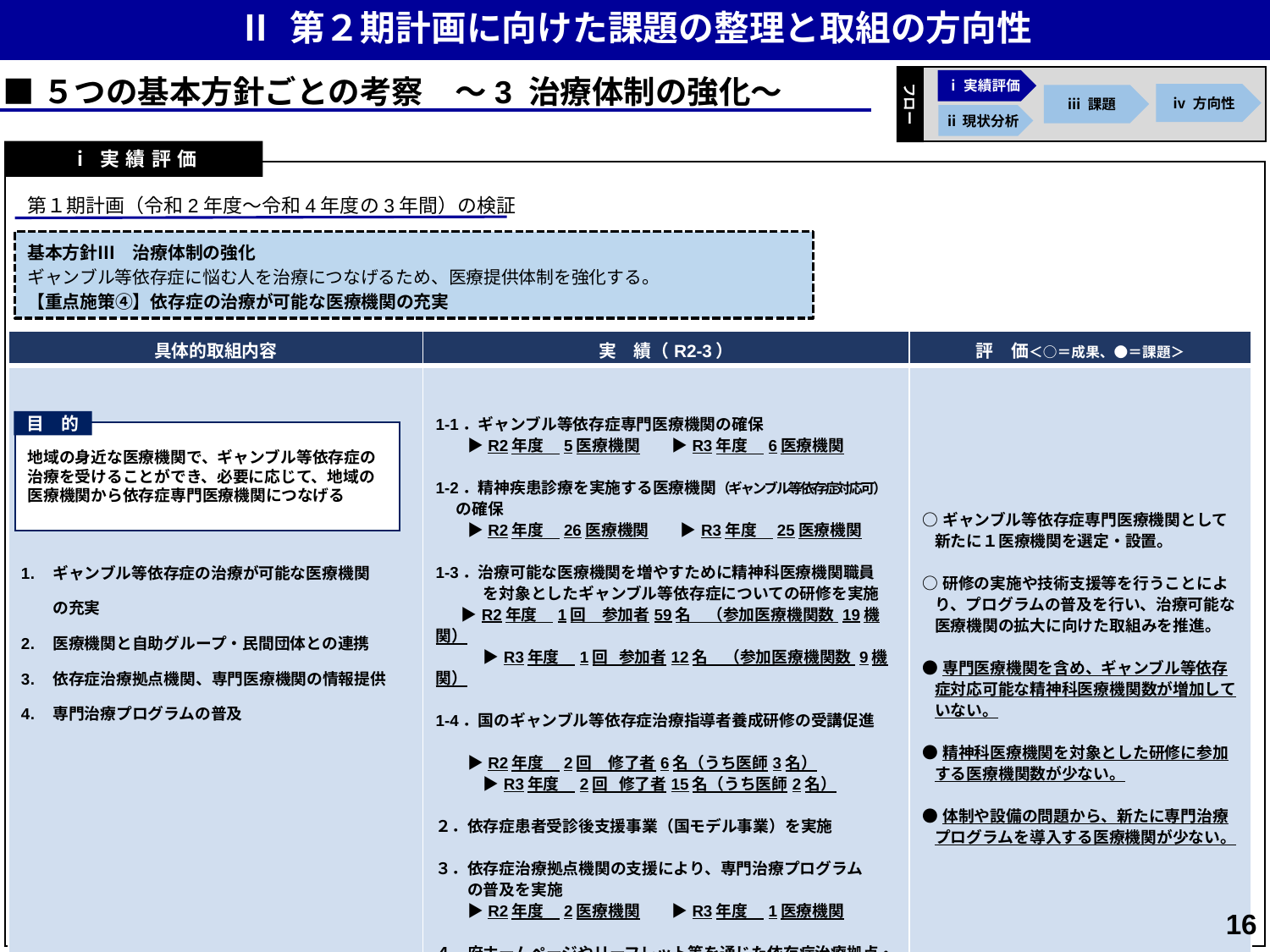

Ⅱ 第２期計画に向けた課題の整理と取組の方向性
フロー

ⅰ実績評価
ⅳ 方向性
ⅲ 課題
ⅱ現状分析
■５つの基本方針ごとの考察　～3 治療体制の強化～
ⅰ実績評価

第１期計画（令和2年度～令和4年度の3年間）の検証

基本方針Ⅲ　治療体制の強化
ギャンブル等依存症に悩む人を治療につなげるため、医療提供体制を強化する。
【重点施策④】依存症の治療が可能な医療機関の充実
| 具体的取組内容 | 実　績（R2-3） | 評　価＜○＝成果、●＝課題＞ |
| --- | --- | --- |
| ギャンブル等依存症の治療が可能な医療機関 の充実 医療機関と自助グループ・民間団体との連携 依存症治療拠点機関、専門医療機関の情報提供 専門治療プログラムの普及 | 1-1．ギャンブル等依存症専門医療機関の確保 　　▶R2年度　5医療機関　　▶R3年度　6医療機関 1-2．精神疾患診療を実施する医療機関（ギャンブル等依存症対応可） の確保 　　▶R2年度　26医療機関　　▶R3年度　25医療機関 1-3．治療可能な医療機関を増やすために精神科医療機関職員 　　　を対象としたギャンブル等依存症についての研修を実施 　 ▶R2年度　1回　参加者59名　（参加医療機関数 19機関） 　　　▶R3年度　1回 参加者12名　（参加医療機関数 9機関） 1-4．国のギャンブル等依存症治療指導者養成研修の受講促進　　 　　▶R2年度　2回　修了者6名（うち医師3名） 　　　▶R3年度　2回 修了者15名（うち医師2名） ２．依存症患者受診後支援事業（国モデル事業）を実施 ３．依存症治療拠点機関の支援により、専門治療プログラム 　　の普及を実施 　　▶R2年度　2医療機関　　▶R3年度　1医療機関 ４．府ホームページやリーフレット等を通じた依存症治療拠点・ 専門医療機関の周知を実施 | ○ギャンブル等依存症専門医療機関として新たに１医療機関を選定・設置。 ○研修の実施や技術支援等を行うことにより、プログラムの普及を行い、治療可能な医療機関の拡大に向けた取組みを推進。 ●専門医療機関を含め、ギャンブル等依存症対応可能な精神科医療機関数が増加していない。 ●精神科医療機関を対象とした研修に参加する医療機関数が少ない。 ●体制や設備の問題から、新たに専門治療プログラムを導入する医療機関が少ない。 |
目　的
地域の身近な医療機関で、ギャンブル等依存症の治療を受けることができ、必要に応じて、地域の医療機関から依存症専門医療機関につなげる

16